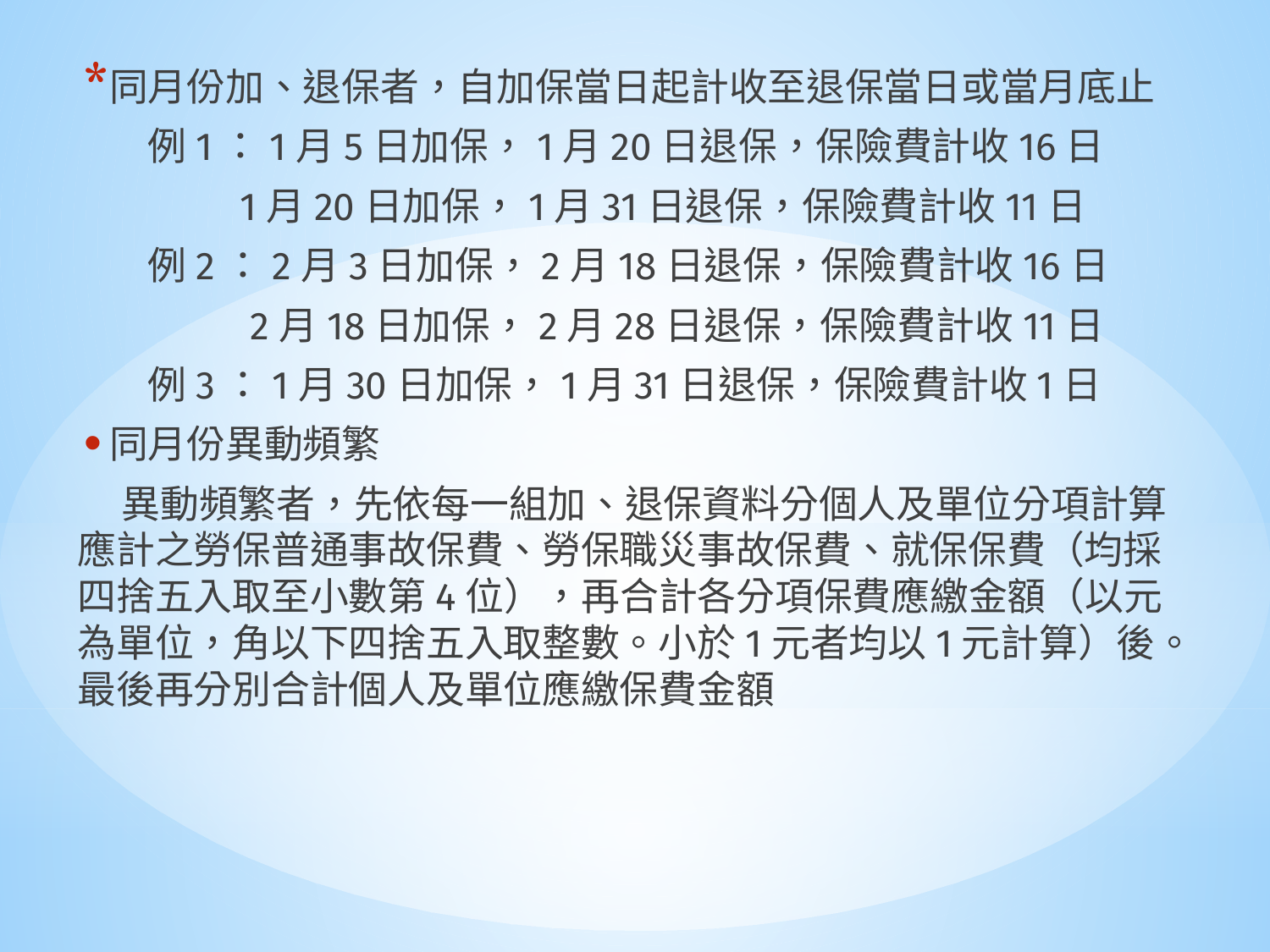

同月份加、退保者，自加保當日起計收至退保當日或當月底止
       例1：1月5日加保，1月20日退保，保險費計收16日
                1月20日加保，1月31日退保，保險費計收11日
       例2：2月3日加保，2月18日退保，保險費計收16日
                 2月18日加保，2月28日退保，保險費計收11日
       例3：1月30日加保，1月31日退保，保險費計收1日
同月份異動頻繁
    異動頻繁者，先依每一組加、退保資料分個人及單位分項計算應計之勞保普通事故保費、勞保職災事故保費、就保保費（均採四捨五入取至小數第4位），再合計各分項保費應繳金額（以元為單位，角以下四捨五入取整數。小於1元者均以1元計算）後。最後再分別合計個人及單位應繳保費金額